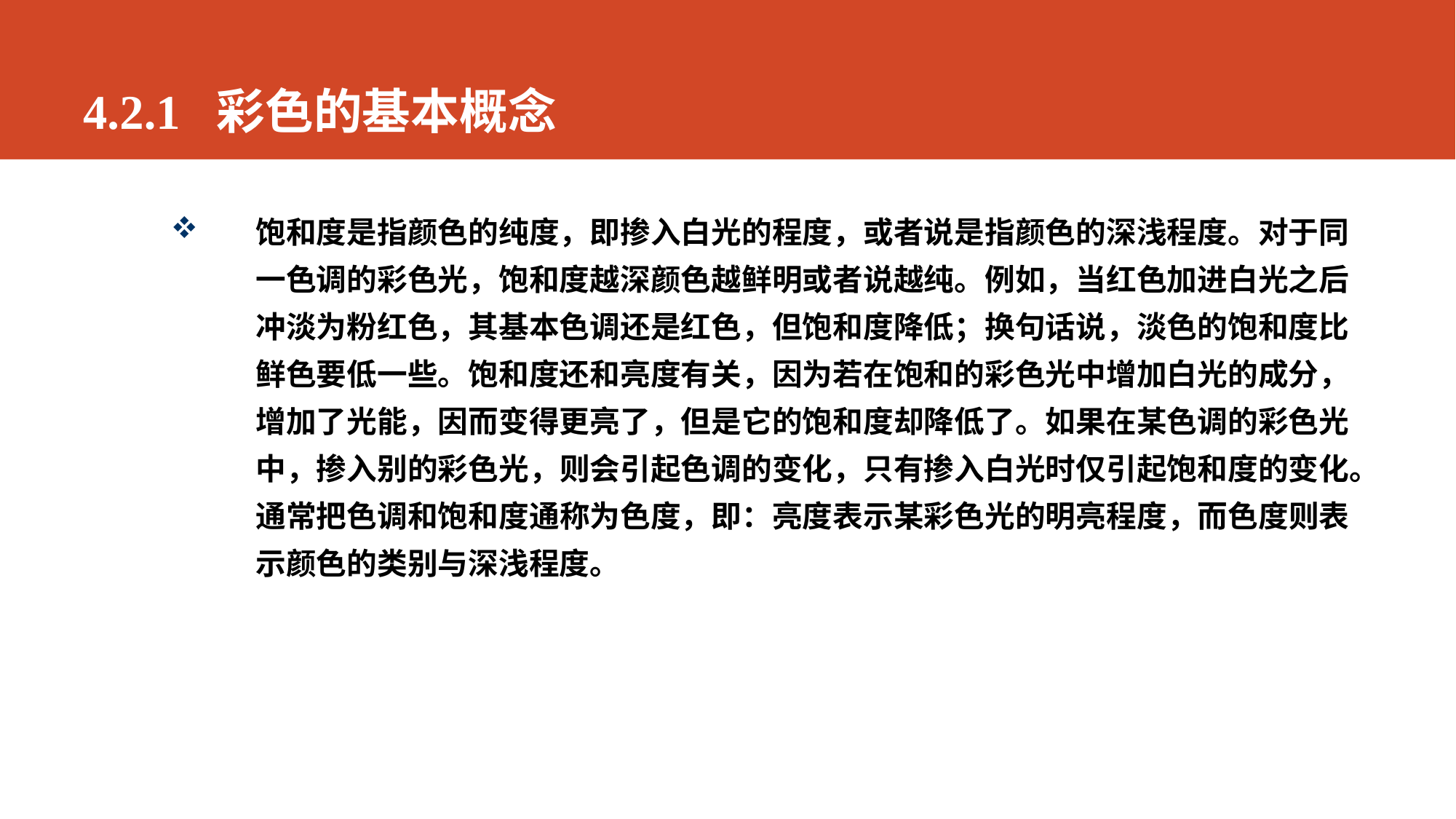

# 4.2.1  彩色的基本概念
饱和度是指颜色的纯度，即掺入白光的程度，或者说是指颜色的深浅程度。对于同一色调的彩色光，饱和度越深颜色越鲜明或者说越纯。例如，当红色加进白光之后冲淡为粉红色，其基本色调还是红色，但饱和度降低；换句话说，淡色的饱和度比鲜色要低一些。饱和度还和亮度有关，因为若在饱和的彩色光中增加白光的成分，增加了光能，因而变得更亮了，但是它的饱和度却降低了。如果在某色调的彩色光中，掺入别的彩色光，则会引起色调的变化，只有掺入白光时仅引起饱和度的变化。通常把色调和饱和度通称为色度，即：亮度表示某彩色光的明亮程度，而色度则表示颜色的类别与深浅程度。